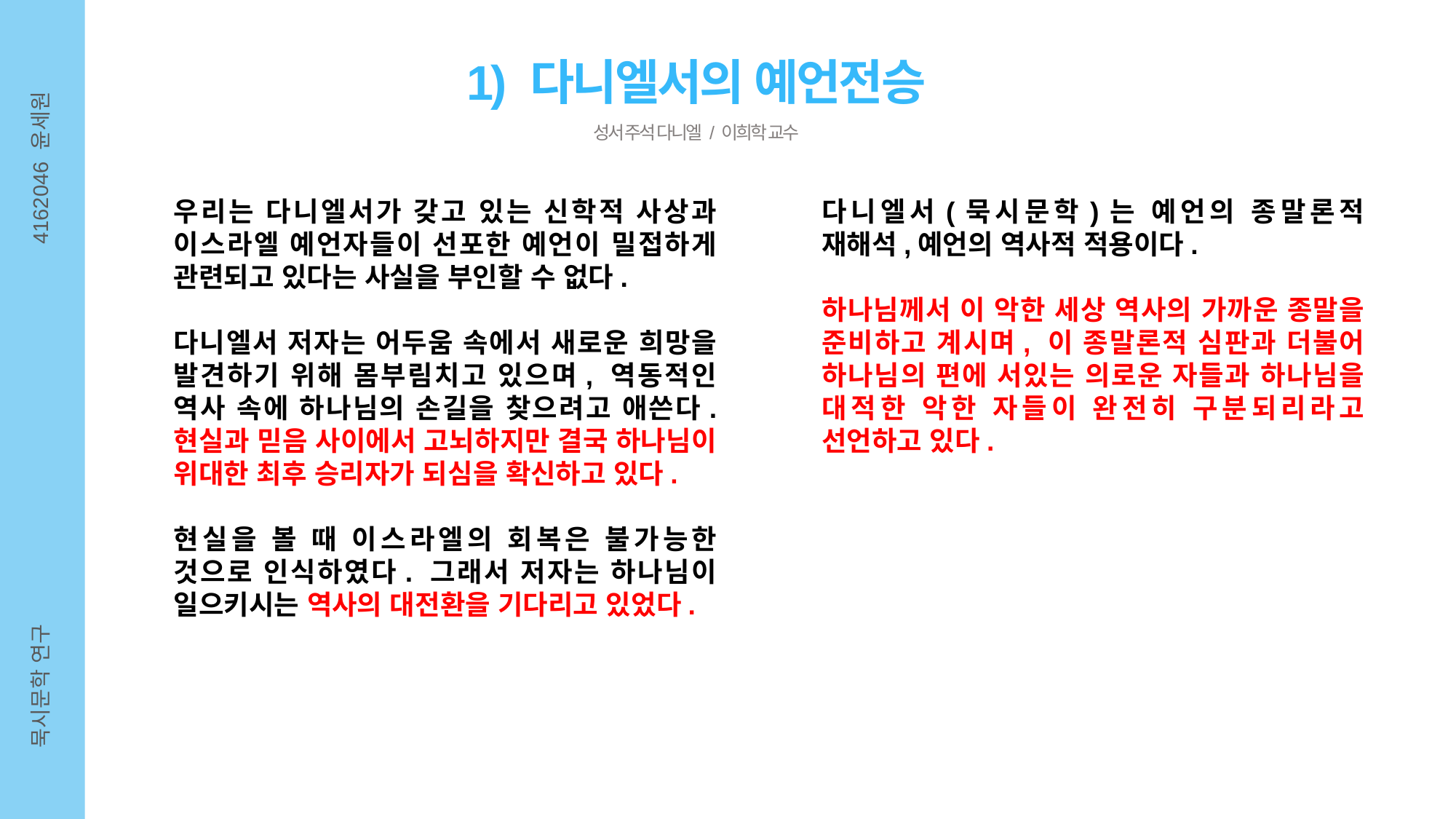

1) 다니엘서의 예언전승
성서 주석 다니엘 / 이희학 교수
4162046 윤세원
우리는 다니엘서가 갖고 있는 신학적 사상과 이스라엘 예언자들이 선포한 예언이 밀접하게 관련되고 있다는 사실을 부인할 수 없다.

다니엘서 저자는 어두움 속에서 새로운 희망을 발견하기 위해 몸부림치고 있으며, 역동적인 역사 속에 하나님의 손길을 찾으려고 애쓴다. 현실과 믿음 사이에서 고뇌하지만 결국 하나님이 위대한 최후 승리자가 되심을 확신하고 있다.

현실을 볼 때 이스라엘의 회복은 불가능한 것으로 인식하였다. 그래서 저자는 하나님이 일으키시는 역사의 대전환을 기다리고 있었다.
다니엘서(묵시문학)는 예언의 종말론적 재해석,예언의 역사적 적용이다.

하나님께서 이 악한 세상 역사의 가까운 종말을 준비하고 계시며, 이 종말론적 심판과 더불어 하나님의 편에 서있는 의로운 자들과 하나님을 대적한 악한 자들이 완전히 구분되리라고 선언하고 있다.
묵시문학 연구